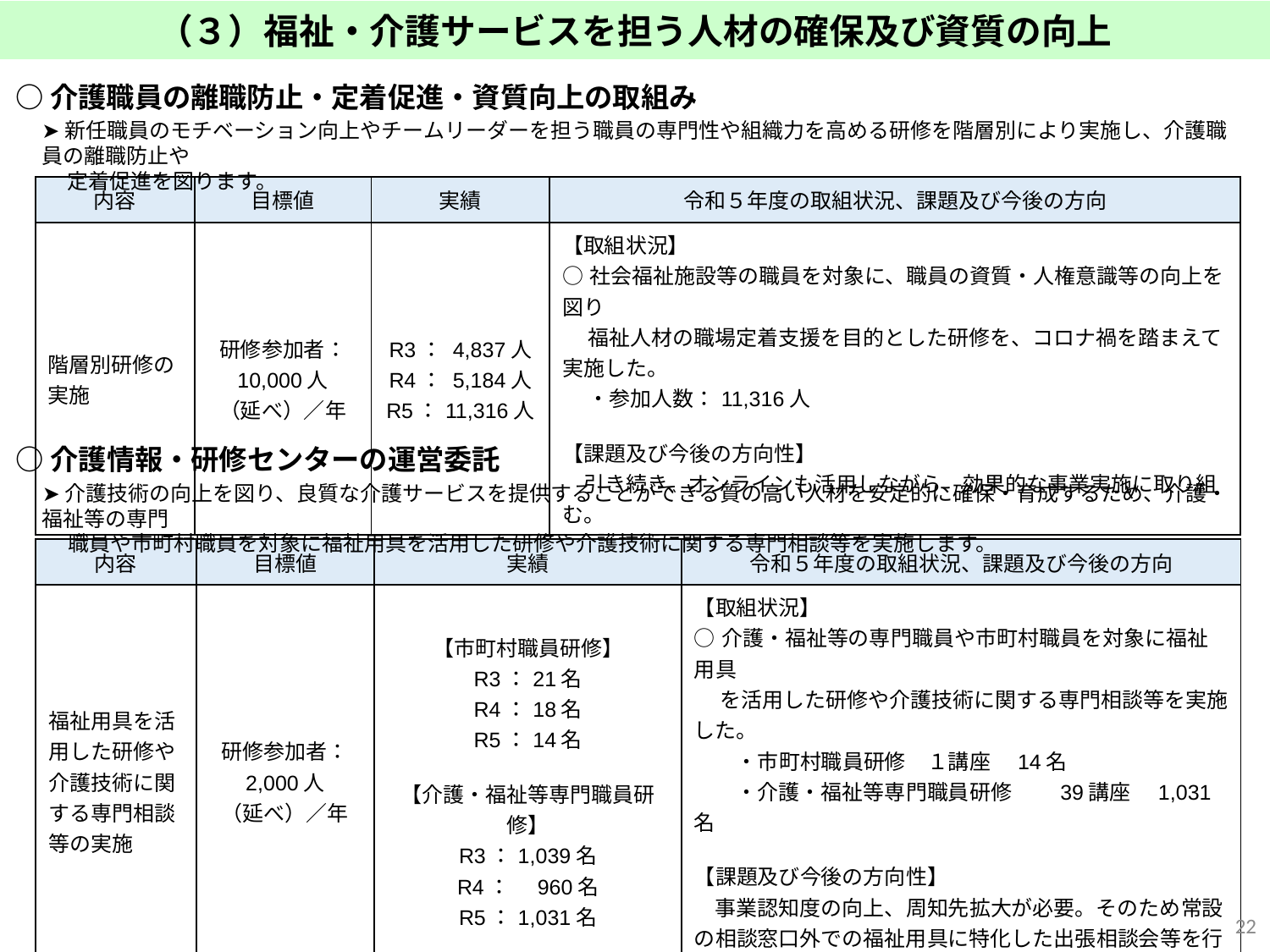

（３）福祉・介護サービスを担う人材の確保及び資質の向上
○介護職員の離職防止・定着促進・資質向上の取組み
➤新任職員のモチベーション向上やチームリーダーを担う職員の専門性や組織力を高める研修を階層別により実施し、介護職員の離職防止や
　 定着促進を図ります。
| 内容 | 目標値 | 実績 | 令和５年度の取組状況、課題及び今後の方向 |
| --- | --- | --- | --- |
| 階層別研修の実施 | 研修参加者： 10,000人 （延べ）／年 | R3： 4,837人 R4： 5,184人 R5：11,316人 | 【取組状況】 ○社会福祉施設等の職員を対象に、職員の資質・人権意識等の向上を図り 　 福祉人材の職場定着支援を目的とした研修を、コロナ禍を踏まえて実施した。 　 ・参加人数：11,316人　 【課題及び今後の方向性】 　引き続き、オンラインも活用しながら、効果的な事業実施に取り組む。 |
○介護情報・研修センターの運営委託
➤介護技術の向上を図り、良質な介護サービスを提供することができる質の高い人材を安定的に確保・育成するため、介護・福祉等の専門
　 職員や市町村職員を対象に福祉用具を活用した研修や介護技術に関する専門相談等を実施します。
| 内容 | 目標値 | 実績 | 令和５年度の取組状況、課題及び今後の方向 |
| --- | --- | --- | --- |
| 福祉用具を活用した研修や介護技術に関する専門相談等の実施 | 研修参加者： 2,000人 （延べ）／年 | 【市町村職員研修】 R3：21名 R4：18名 R5：14名 【介護・福祉等専門職員研修】 R3：1,039名 R4：　960名 R5：1,031名 | 【取組状況】 ○介護・福祉等の専門職員や市町村職員を対象に福祉用具 　 を活用した研修や介護技術に関する専門相談等を実施した。 　　・市町村職員研修　１講座　14名 　　・介護・福祉等専門職員研修　　39講座　1,031名 【課題及び今後の方向性】 　事業認知度の向上、周知先拡大が必要。そのため常設の相談窓口外での福祉用具に特化した出張相談会等を行い、より広範囲の対象者への情報提供を行う。研修の実施にあたっては、引き続きオンラインも活用しながら、効果的な事業実施に取り組む。 |
22